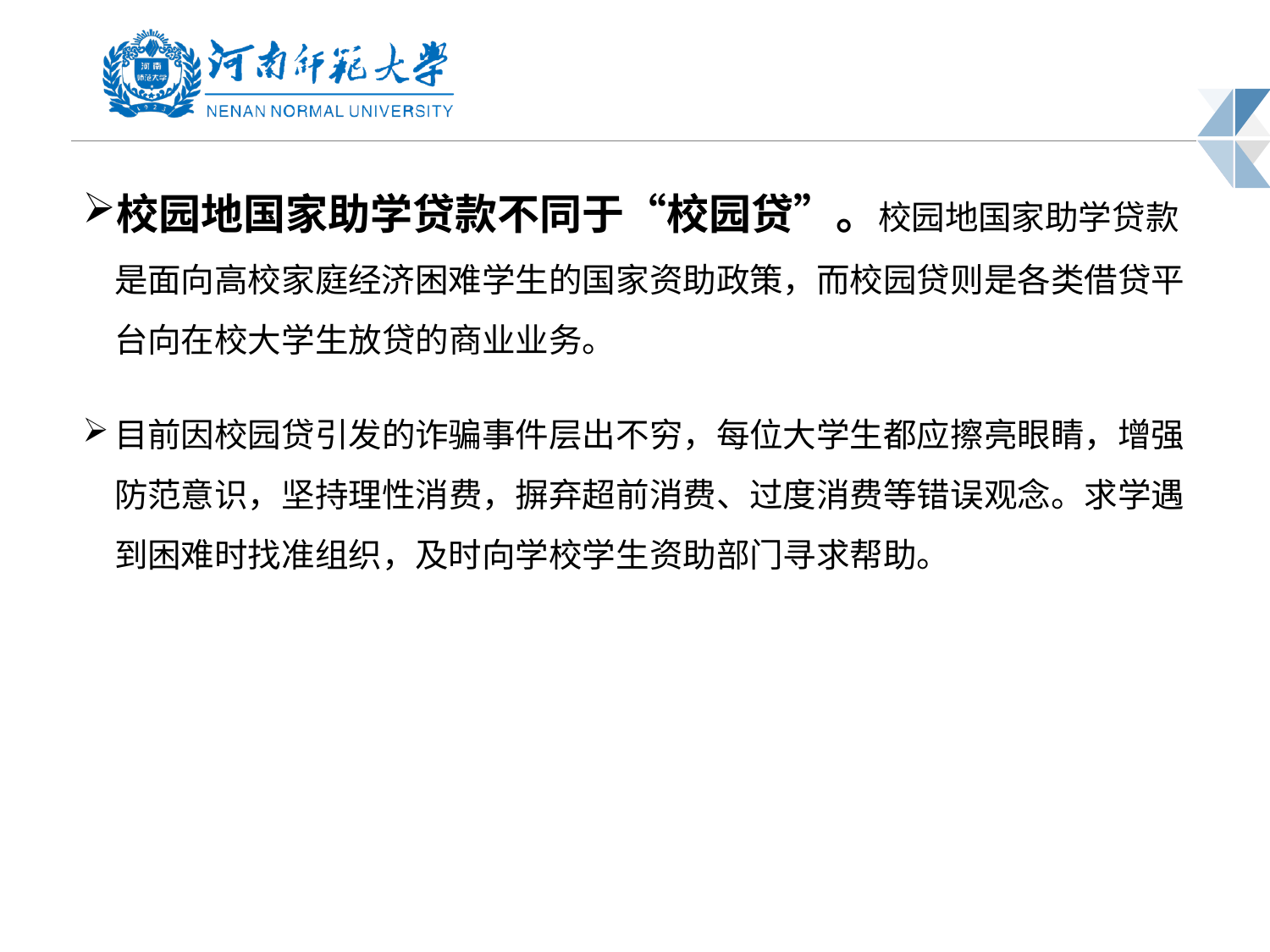

校园地国家助学贷款不同于“校园贷”。校园地国家助学贷款是面向高校家庭经济困难学生的国家资助政策，而校园贷则是各类借贷平台向在校大学生放贷的商业业务。
目前因校园贷引发的诈骗事件层出不穷，每位大学生都应擦亮眼睛，增强防范意识，坚持理性消费，摒弃超前消费、过度消费等错误观念。求学遇到困难时找准组织，及时向学校学生资助部门寻求帮助。